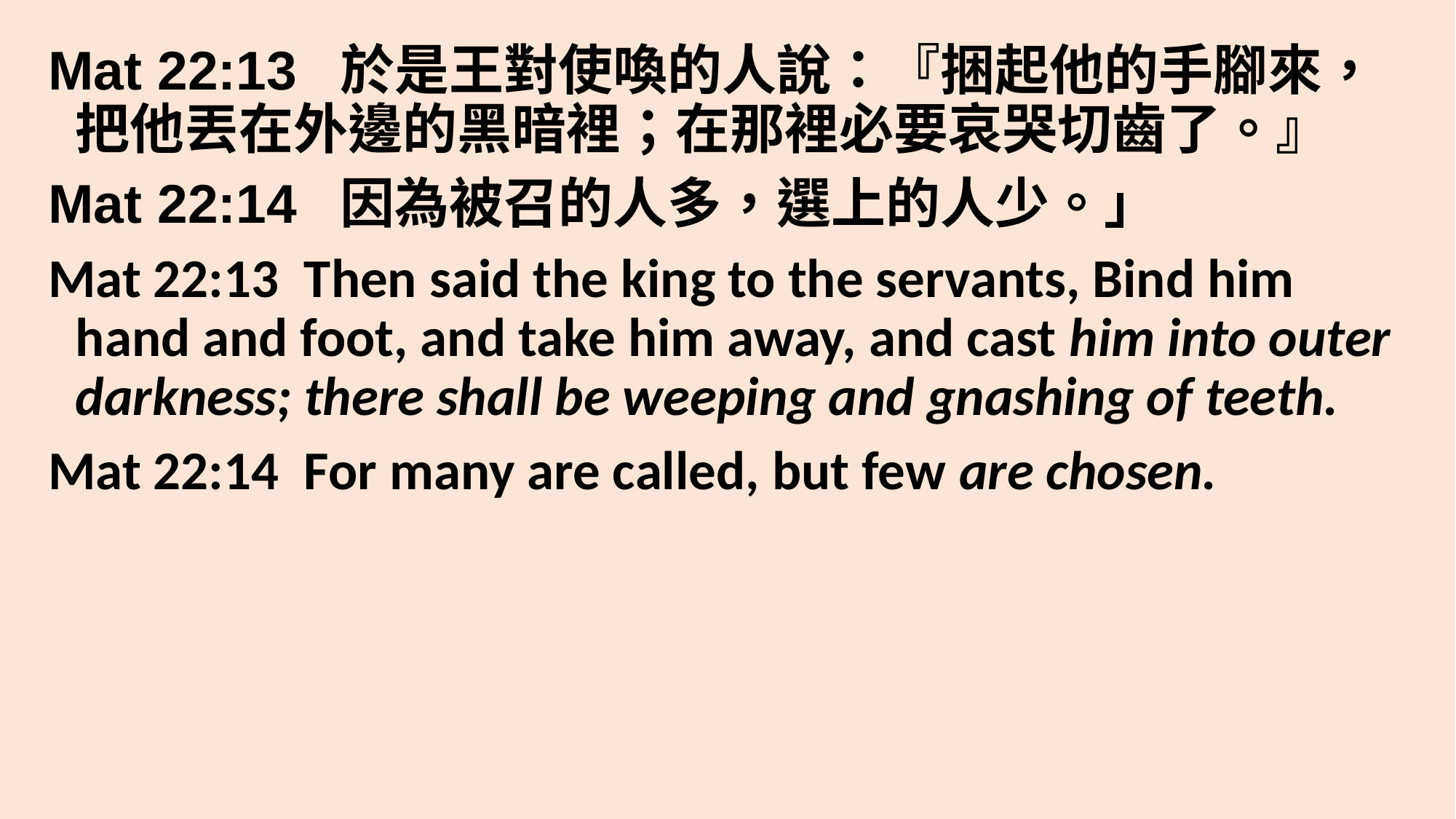

Mat 22:13  於是王對使喚的人說：『捆起他的手腳來，把他丟在外邊的黑暗裡；在那裡必要哀哭切齒了。』
Mat 22:14  因為被召的人多，選上的人少。」
Mat 22:13  Then said the king to the servants, Bind him hand and foot, and take him away, and cast him into outer darkness; there shall be weeping and gnashing of teeth.
Mat 22:14  For many are called, but few are chosen.